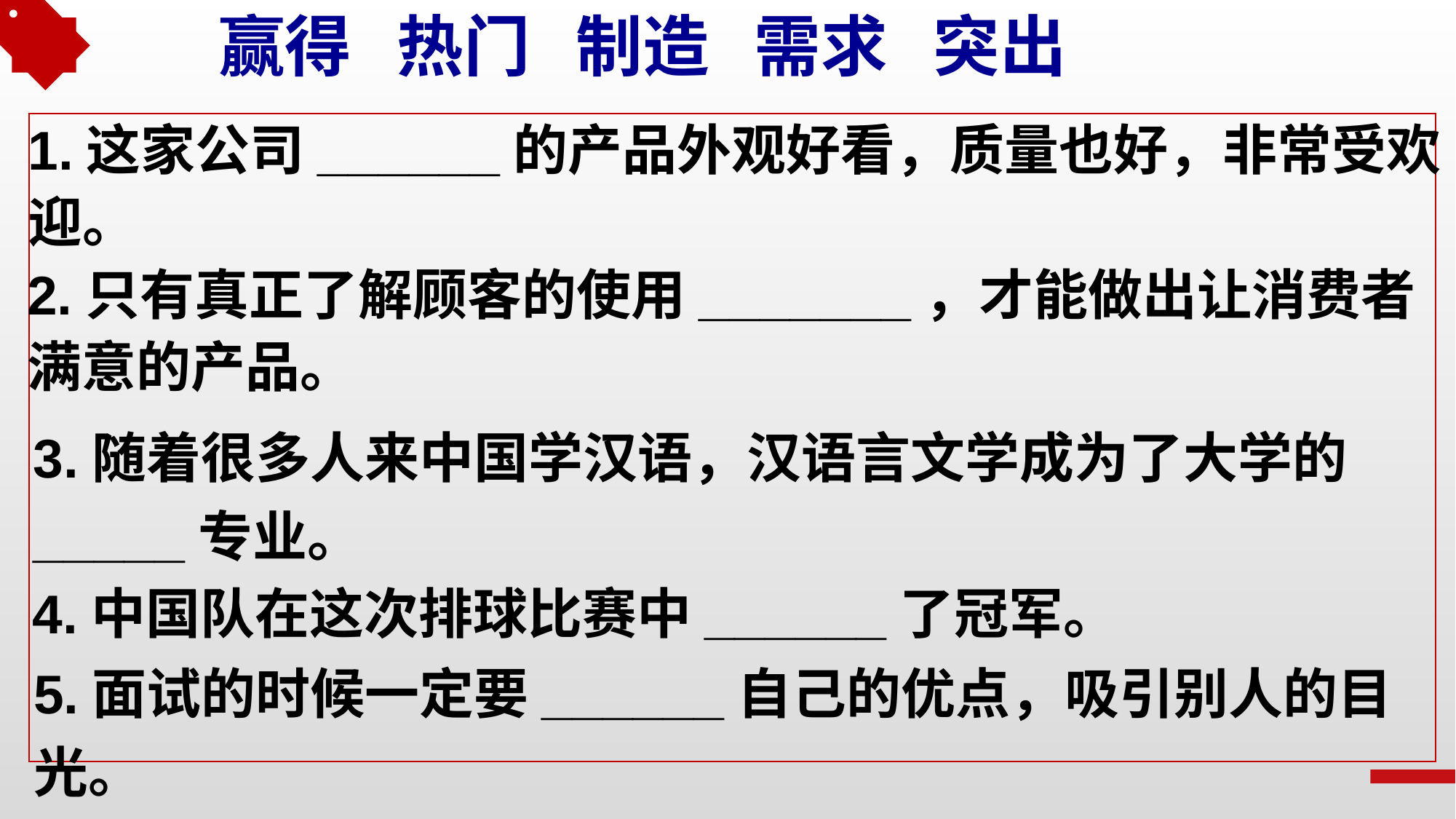

赢得   热门   制造   需求   突出

1.这家公司______的产品外观好看，质量也好，非常受欢迎。

2.只有真正了解顾客的使用_______，才能做出让消费者满意的产品。
3.随着很多人来中国学汉语，汉语言文学成为了大学的_____专业。
4.中国队在这次排球比赛中______了冠军。
5.面试的时候一定要______自己的优点，吸引别人的目光。